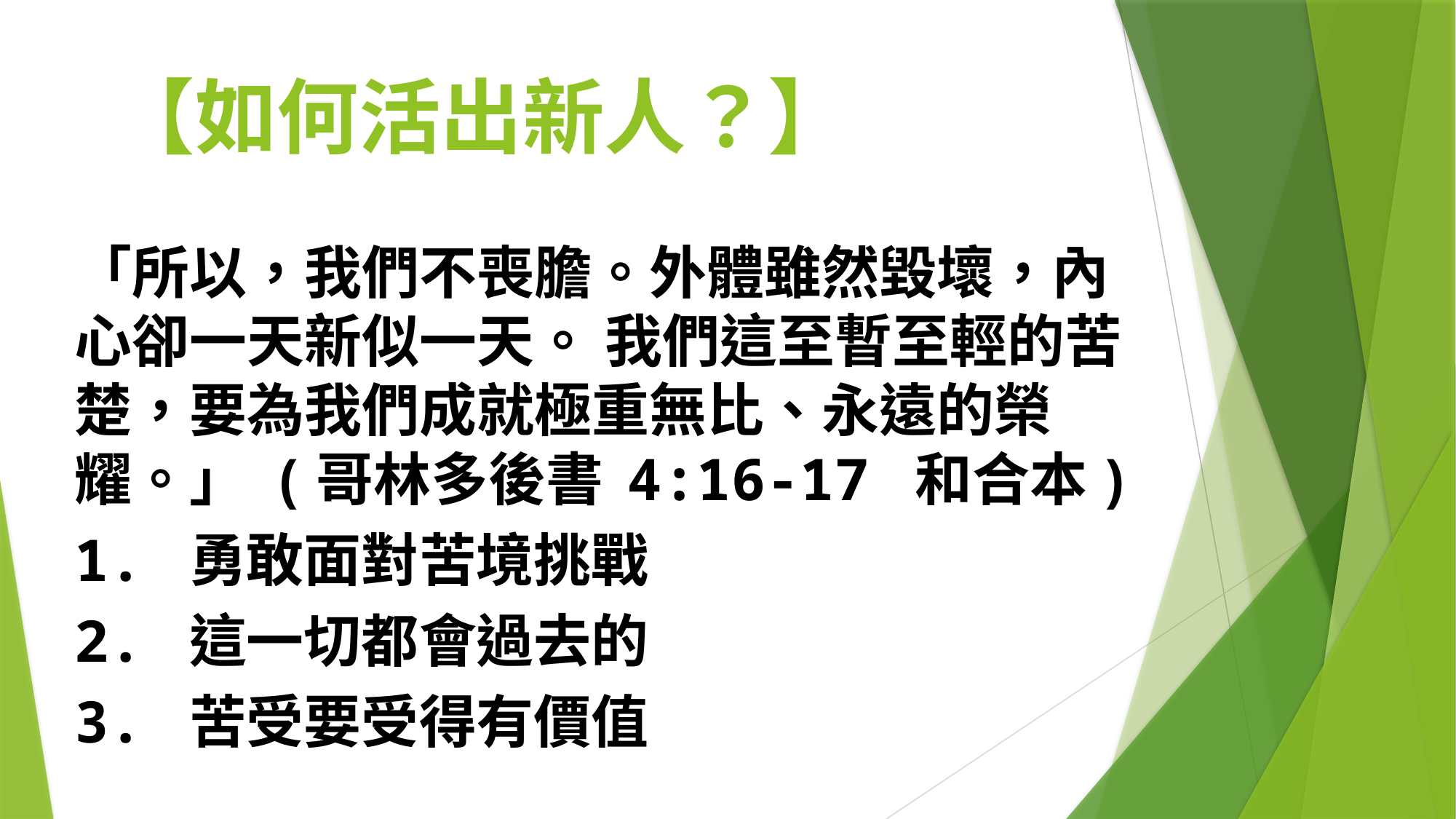

# 【如何活出新人？】
「所以，我們不喪膽。外體雖然毀壞，內心卻一天新似一天。 我們這至暫至輕的苦楚，要為我們成就極重無比、永遠的榮耀。」 (哥林多後書 4:16-17 和合本)
1. 勇敢面對苦境挑戰
2. 這一切都會過去的
3. 苦受要受得有價值